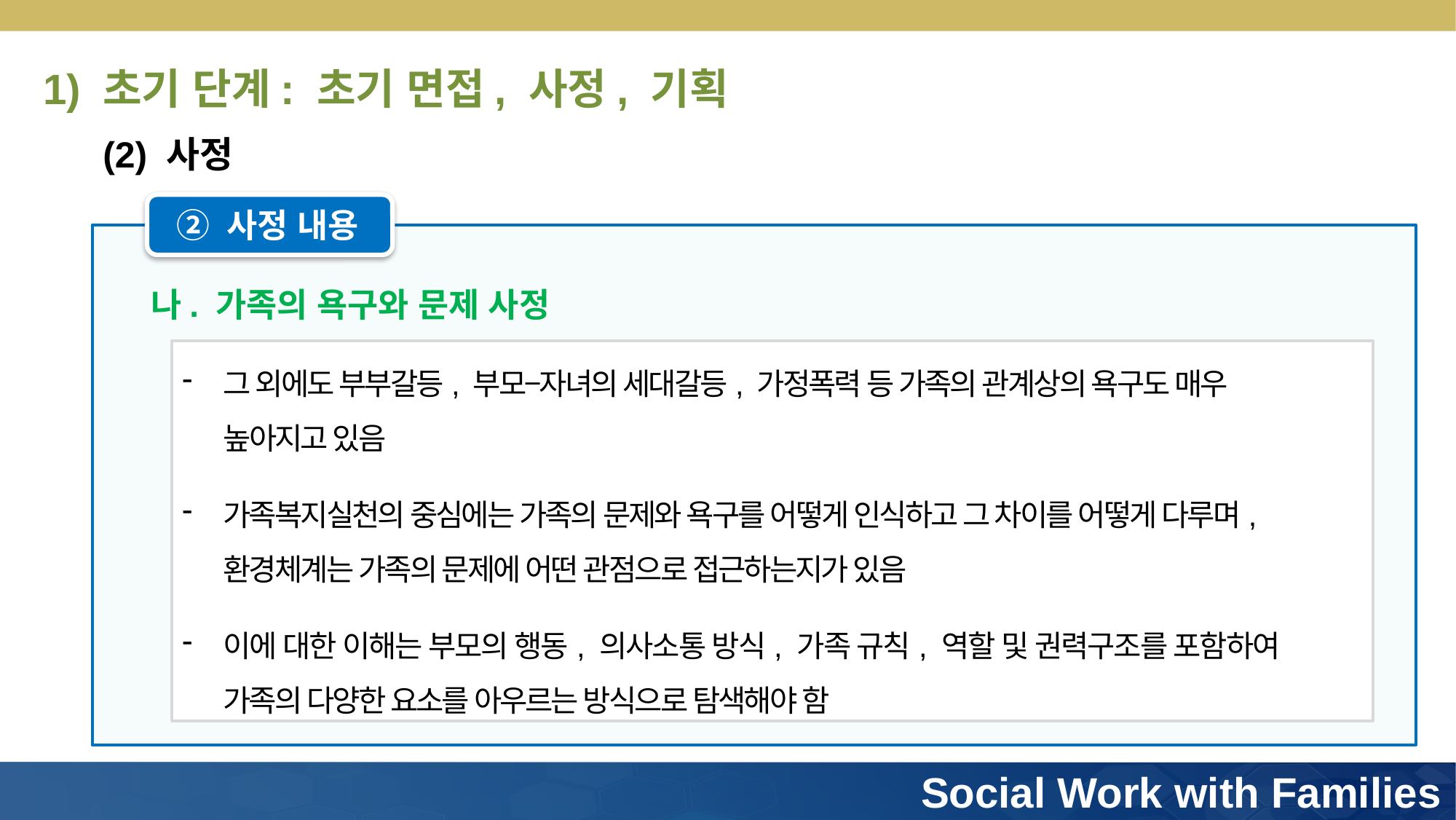

1) 초기 단계: 초기 면접, 사정, 기획
(2) 사정

② 사정 내용

나. 가족의 욕구와 문제 사정

그 외에도 부부갈등, 부모−자녀의 세대갈등, 가정폭력 등 가족의 관계상의 욕구도 매우
     높아지고 있음

가족복지실천의 중심에는 가족의 문제와 욕구를 어떻게 인식하고 그 차이를 어떻게 다루며, 환경체계는 가족의 문제에 어떤 관점으로 접근하는지가 있음

이에 대한 이해는 부모의 행동, 의사소통 방식, 가족 규칙, 역할 및 권력구조를 포함하여            가족의 다양한 요소를 아우르는 방식으로 탐색해야 함